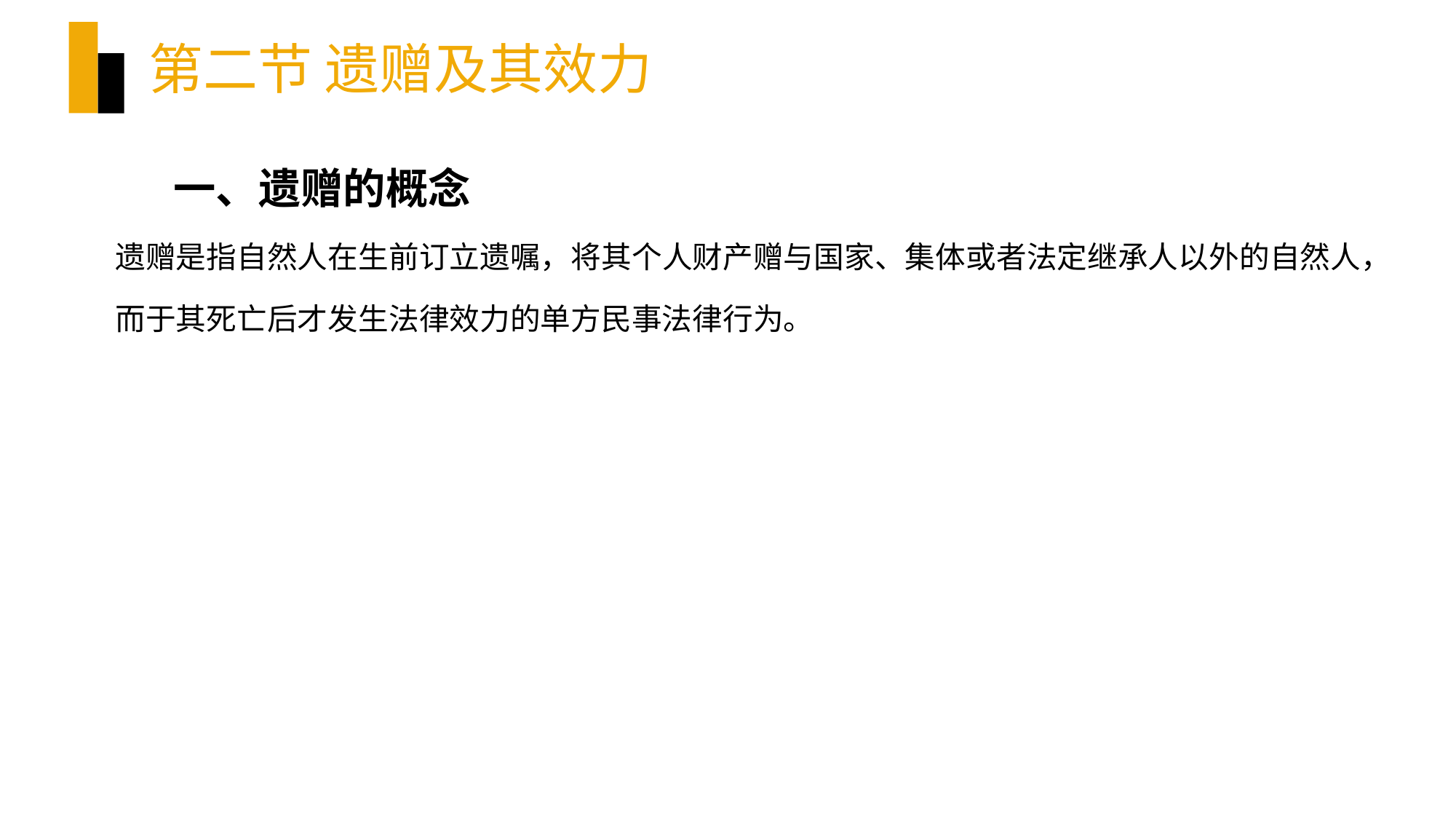

# 第二节 遗赠及其效力
     一、遗赠的概念
遗赠是指自然人在生前订立遗嘱，将其个人财产赠与国家、集体或者法定继承人以外的自然人，而于其死亡后才发生法律效力的单方民事法律行为。